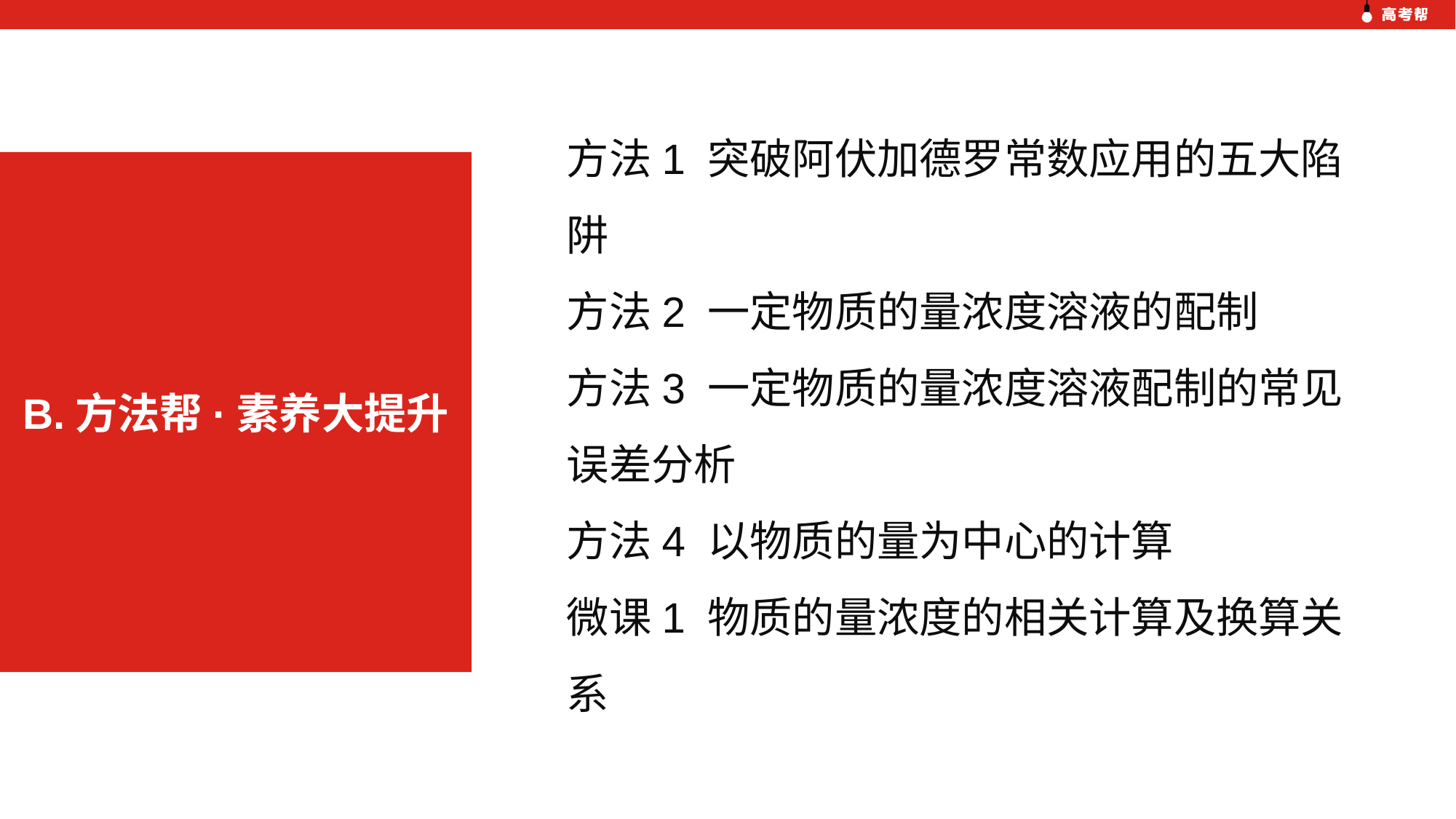

方法1 突破阿伏加德罗常数应用的五大陷阱
方法2 一定物质的量浓度溶液的配制
方法3 一定物质的量浓度溶液配制的常见误差分析
方法4 以物质的量为中心的计算
微课1 物质的量浓度的相关计算及换算关系
B.方法帮·素养大提升